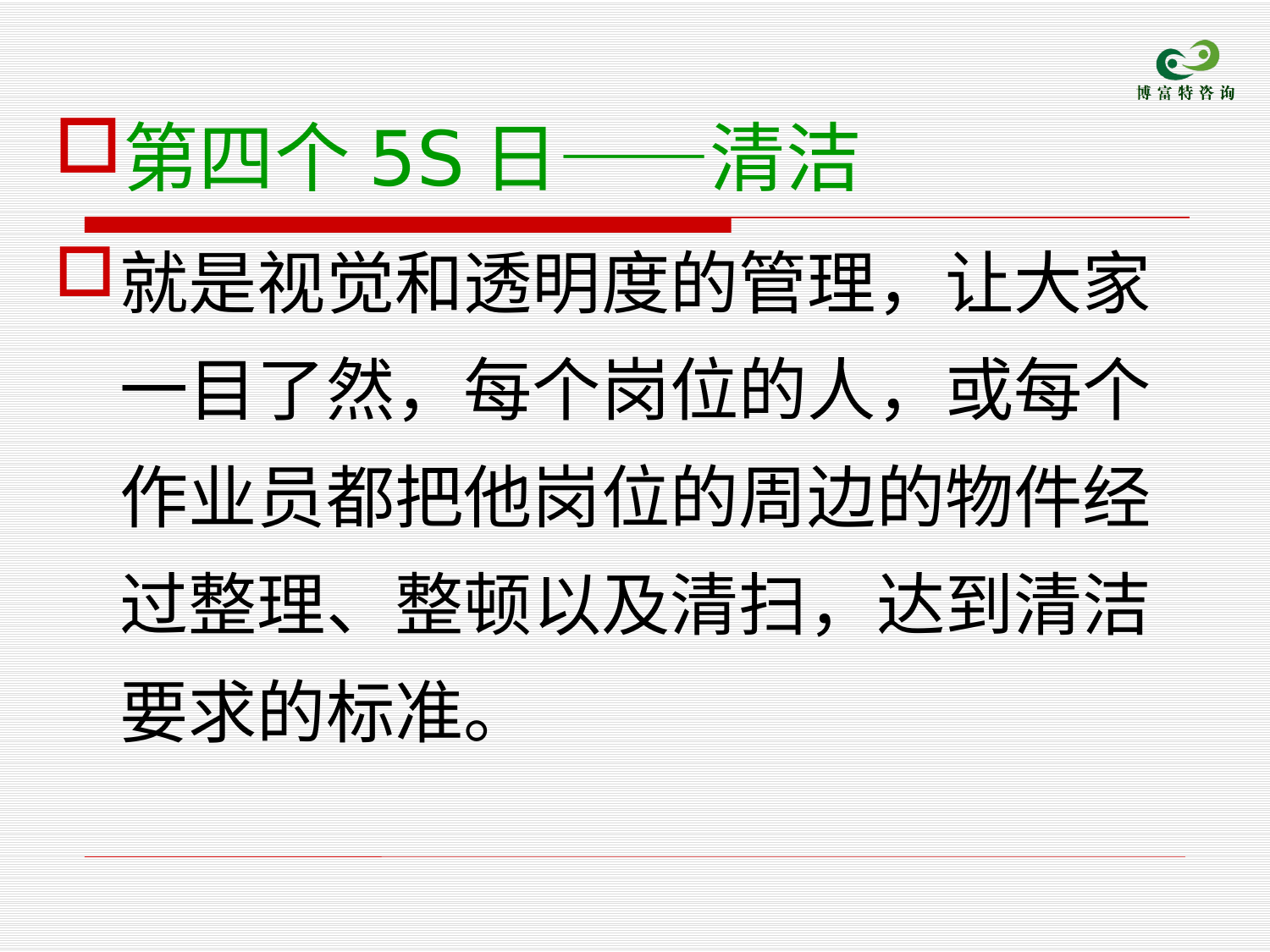

第四个5S日——清洁
就是视觉和透明度的管理，让大家一目了然，每个岗位的人，或每个作业员都把他岗位的周边的物件经过整理、整顿以及清扫，达到清洁要求的标准。
421